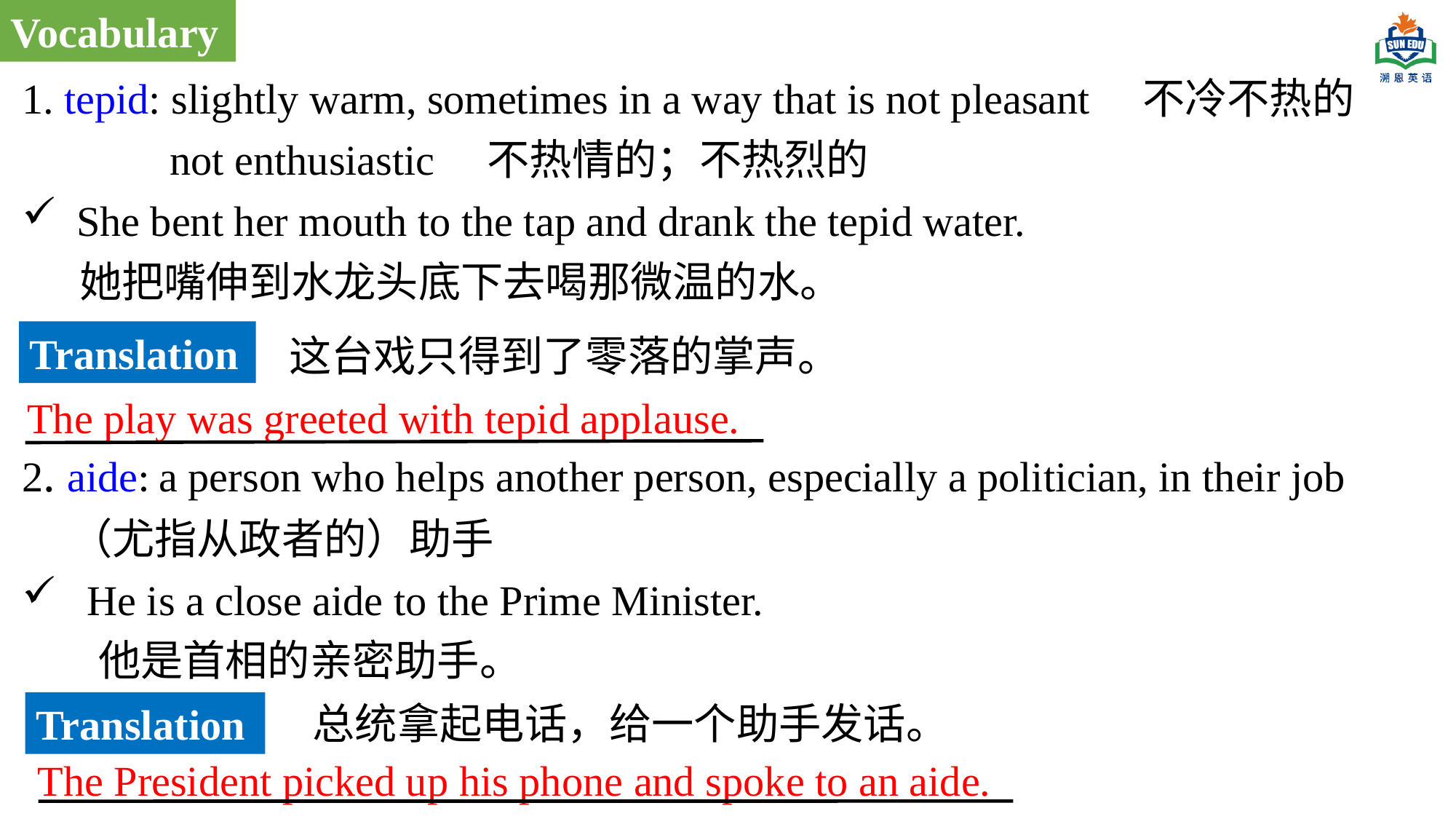

Vocabulary
1. tepid: slightly warm, sometimes in a way that is not pleasant    不冷不热的
              not enthusiastic    不热情的；不热烈的
She bent her mouth to the tap and drank the tepid water.
     她把嘴伸到水龙头底下去喝那微温的水。

2. aide: a person who helps another person, especially a politician, in their job
    （尤指从政者的）助手
 He is a close aide to the Prime Minister.
       他是首相的亲密助手。
Translation
这台戏只得到了零落的掌声。
The play was greeted with tepid applause.
总统拿起电话，给一个助手发话。
Translation
The President picked up his phone and spoke to an aide.